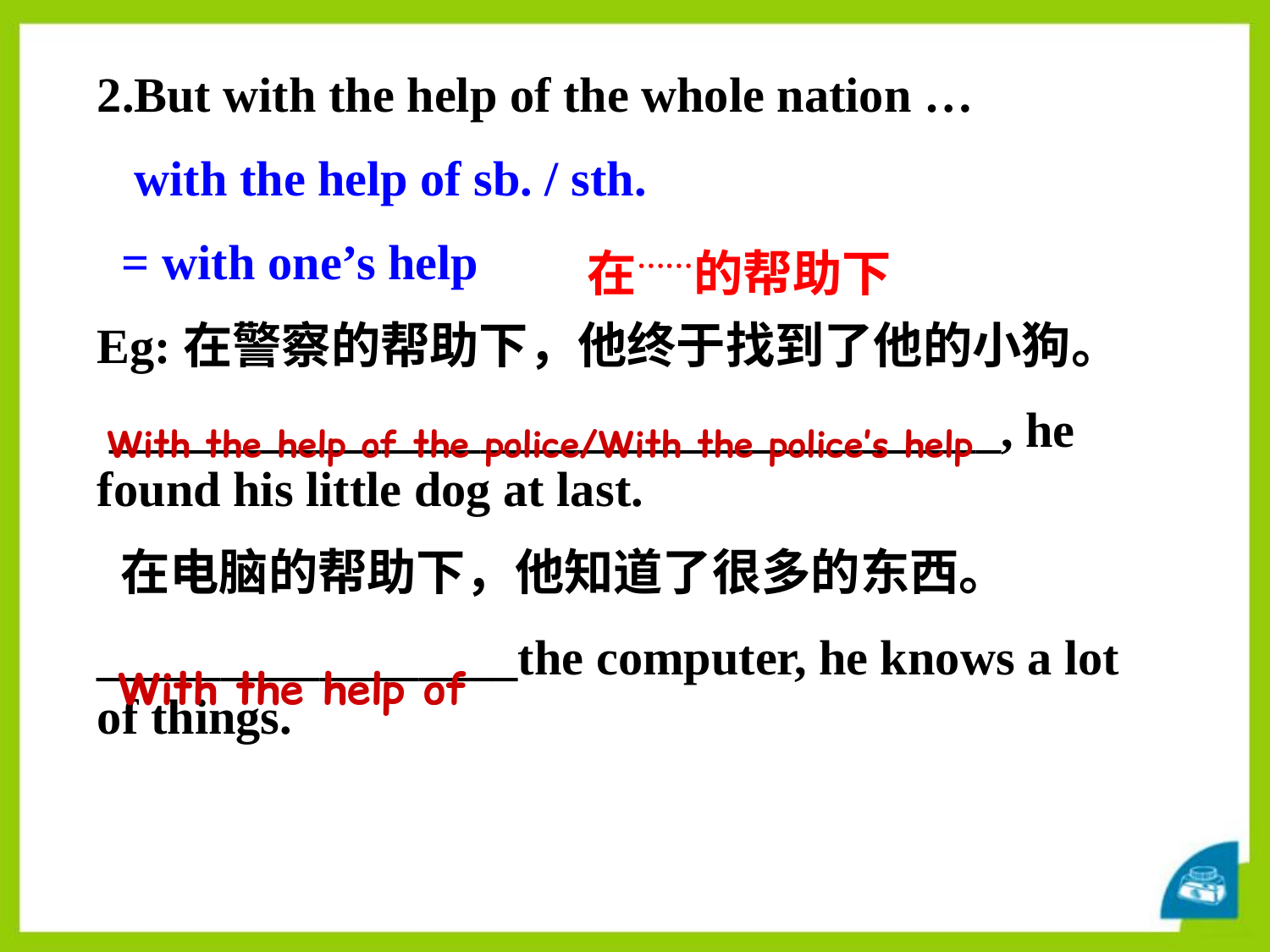

2.But with the help of the whole nation …
   with the help of sb. / sth.
  = with one’s help
Eg:在警察的帮助下，他终于找到了他的小狗。
 ____________________________________, he found his little dog at last.
 在电脑的帮助下，他知道了很多的东西。
_________________the computer, he knows a lot of things.
在……的帮助下
With the help of the police/With the police’s help
With the help of